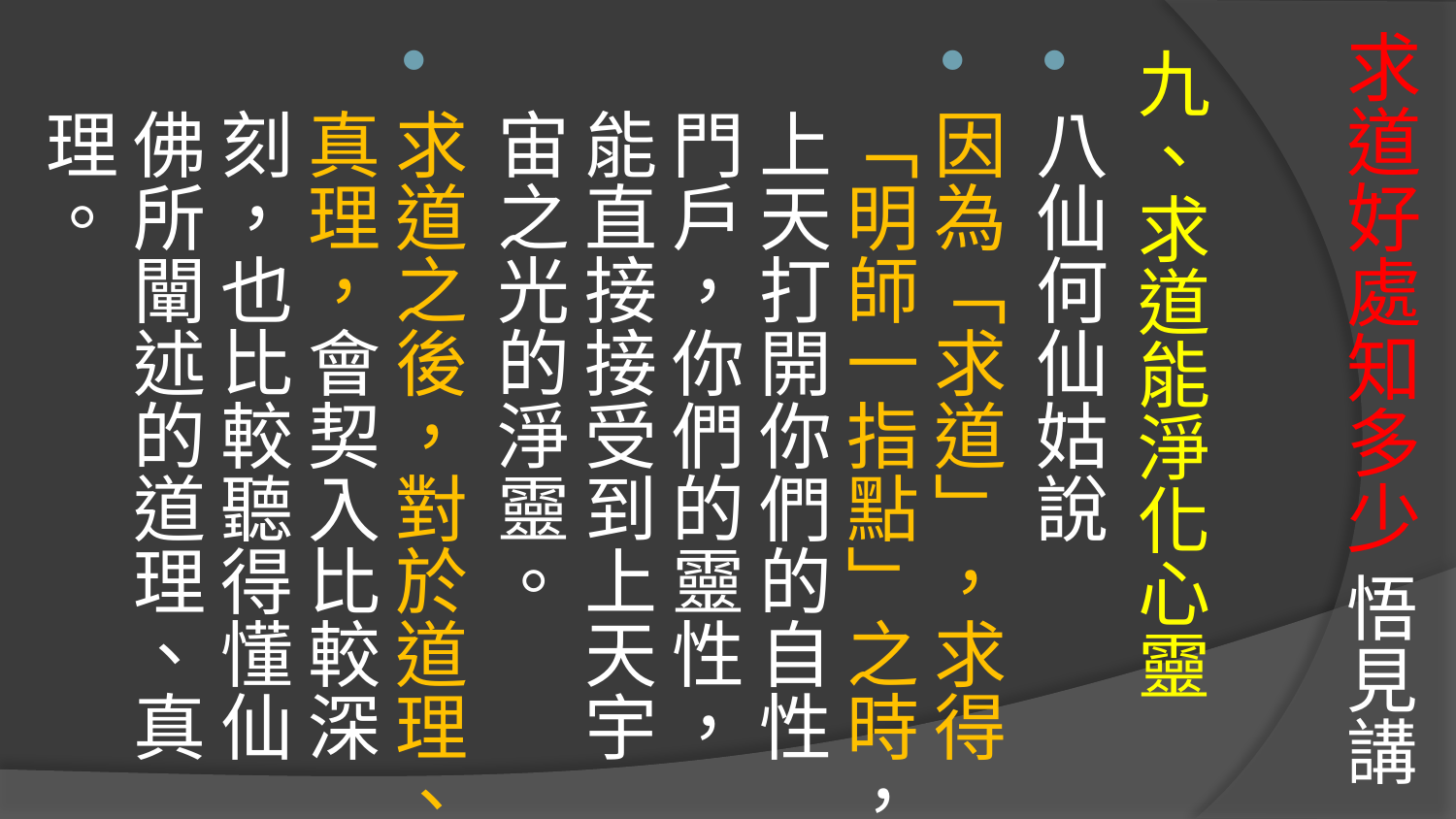

# 求道好處知多少 悟見講
九、求道能淨化心靈
八仙何仙姑說
因為「求道」，求得「明師一指點」之時，上天打開你們的自性門戶，你們的靈性，能直接接受到上天宇宙之光的淨靈。
求道之後，對於道理、真理，會契入比較深刻，也比較聽得懂仙佛所闡述的道理、真理。